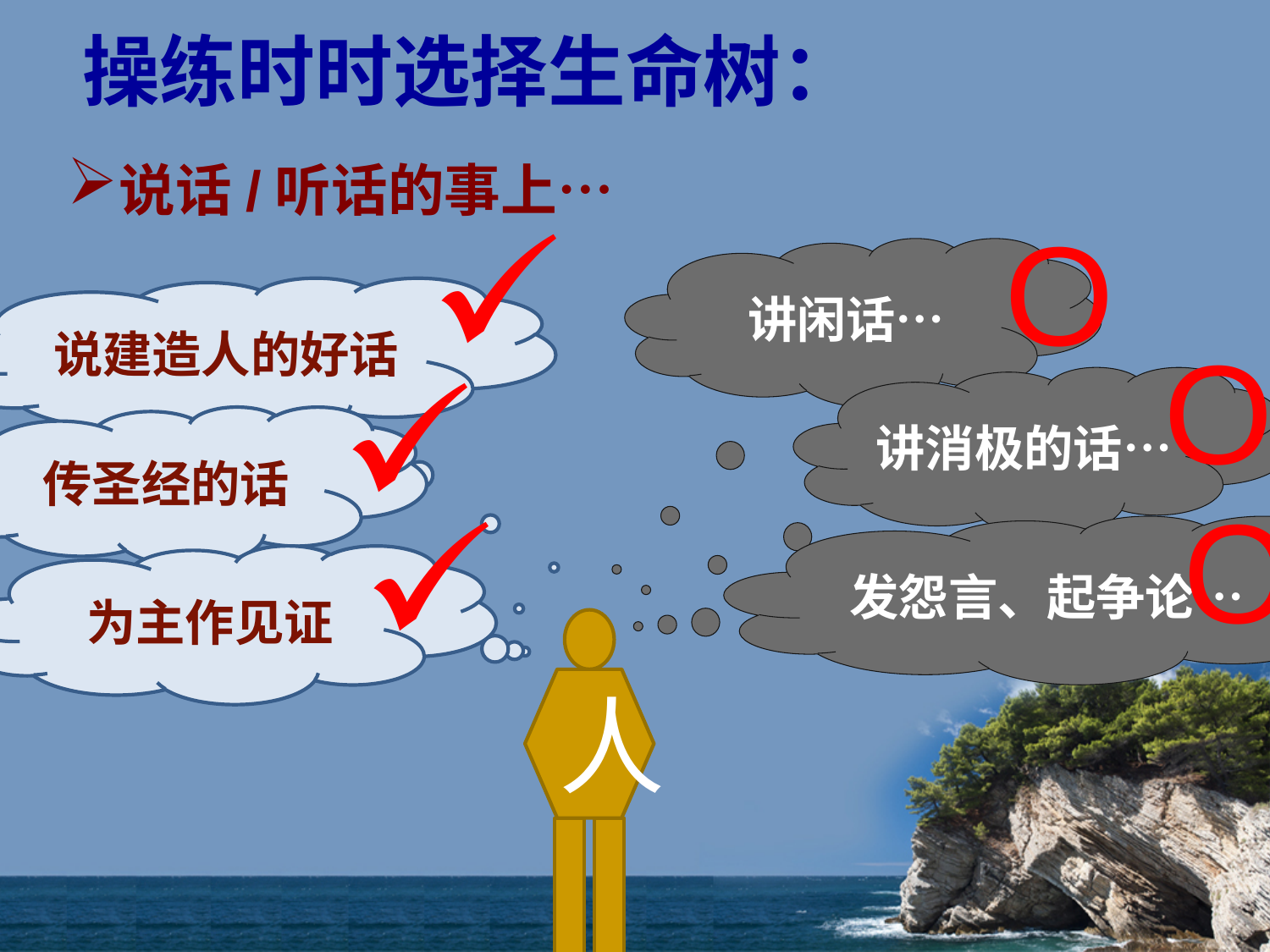

# 操练时时选择生命树：
说话/听话的事上…
O
讲闲话…

说建造人的好话
O
讲消极的话…
传圣经的话

O
发怨言、起争论…
为主作见证

人